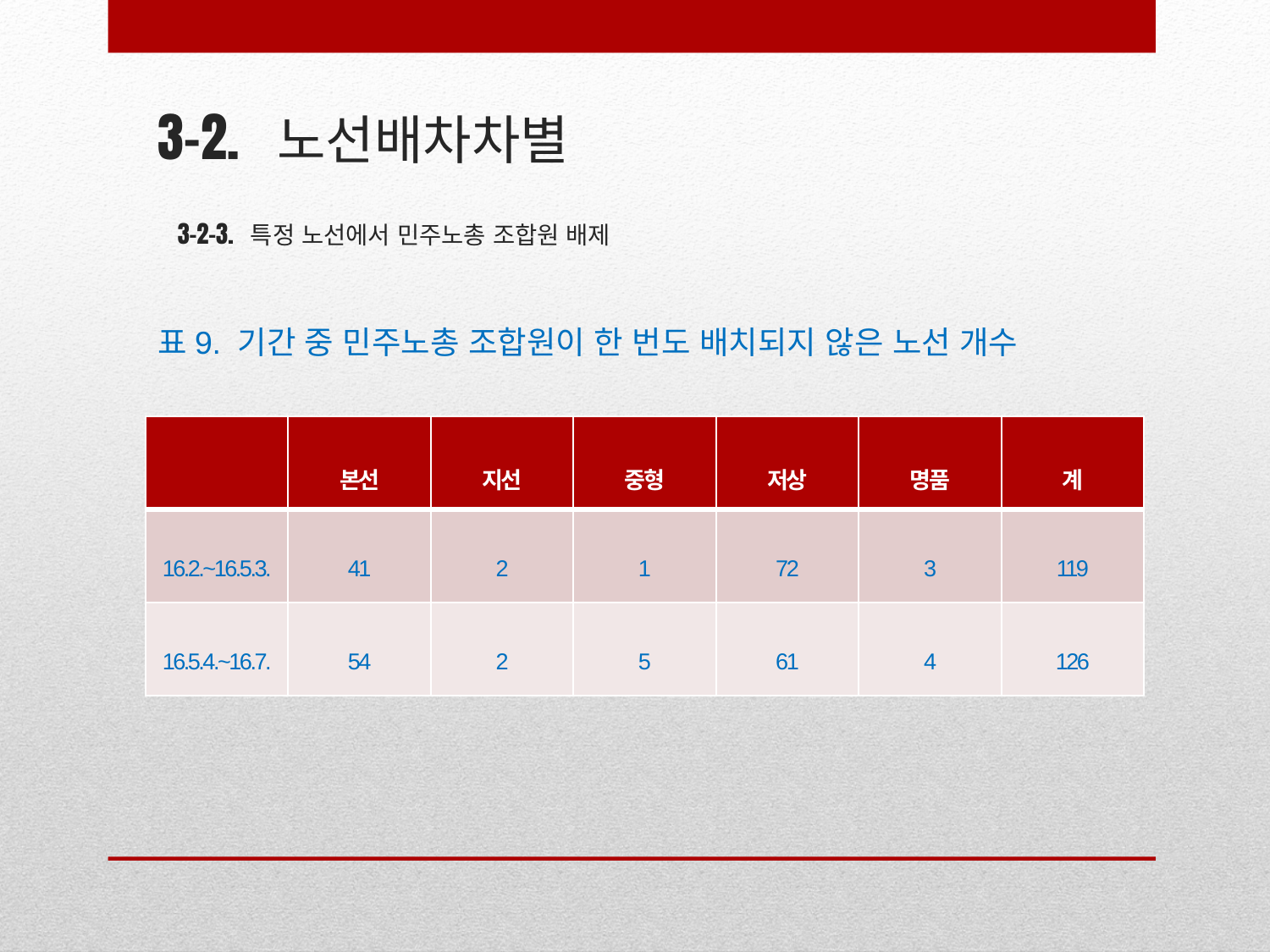

# 3-2.  노선배차차별
3-2-3.  특정 노선에서 민주노총 조합원 배제
표9. 기간 중 민주노총 조합원이 한 번도 배치되지 않은 노선 개수
|  | 본선 | 지선 | 중형 | 저상 | 명품 | 계 |
| --- | --- | --- | --- | --- | --- | --- |
| 16.2.~16.5.3. | 41 | 2 | 1 | 72 | 3 | 119 |
| 16.5.4.~16.7. | 54 | 2 | 5 | 61 | 4 | 126 |